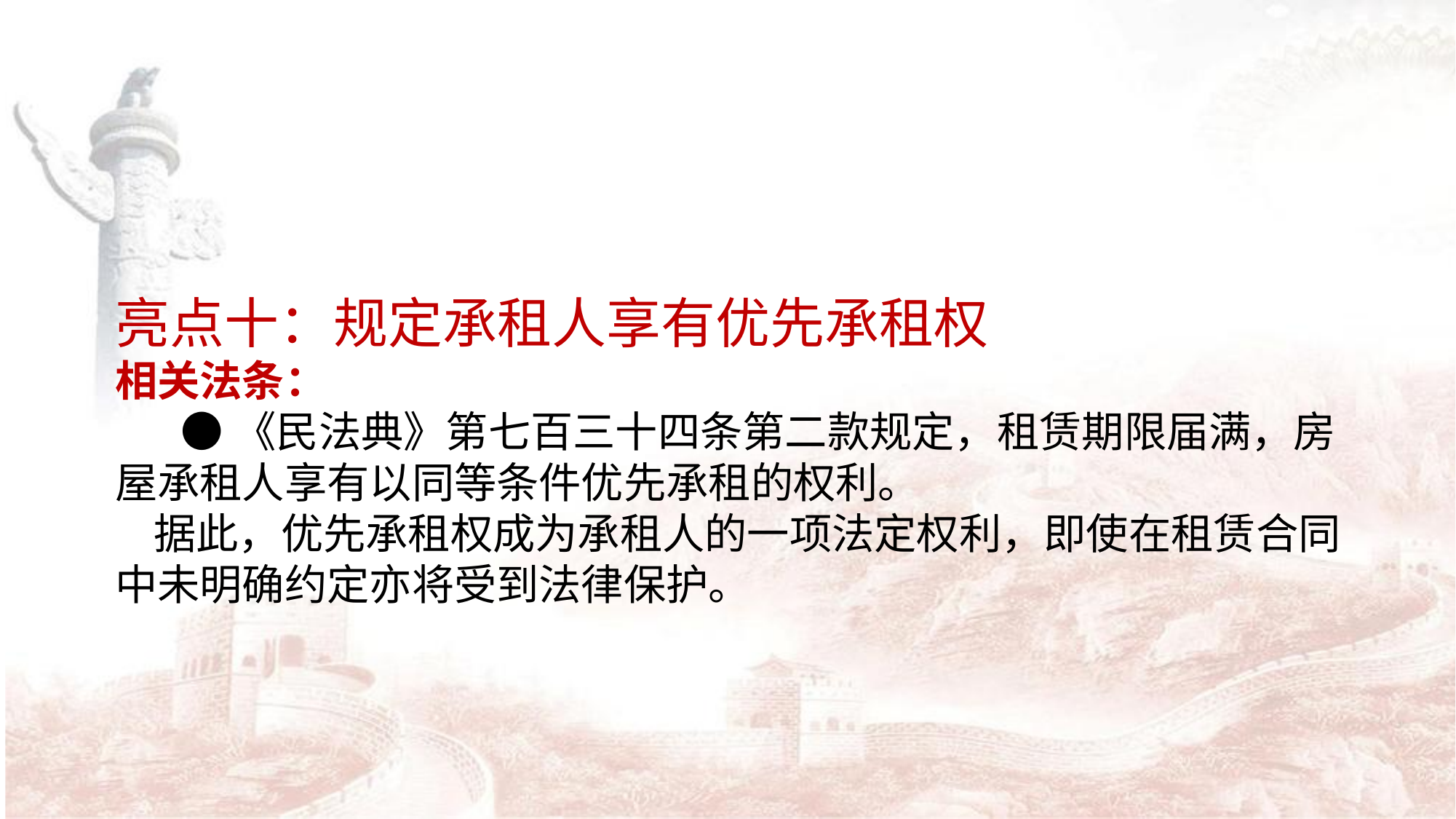

亮点十：规定承租人享有优先承租权
相关法条：
       ●《民法典》第七百三十四条第二款规定，租赁期限届满，房屋承租人享有以同等条件优先承租的权利。
   据此，优先承租权成为承租人的一项法定权利，即使在租赁合同中未明确约定亦将受到法律保护。